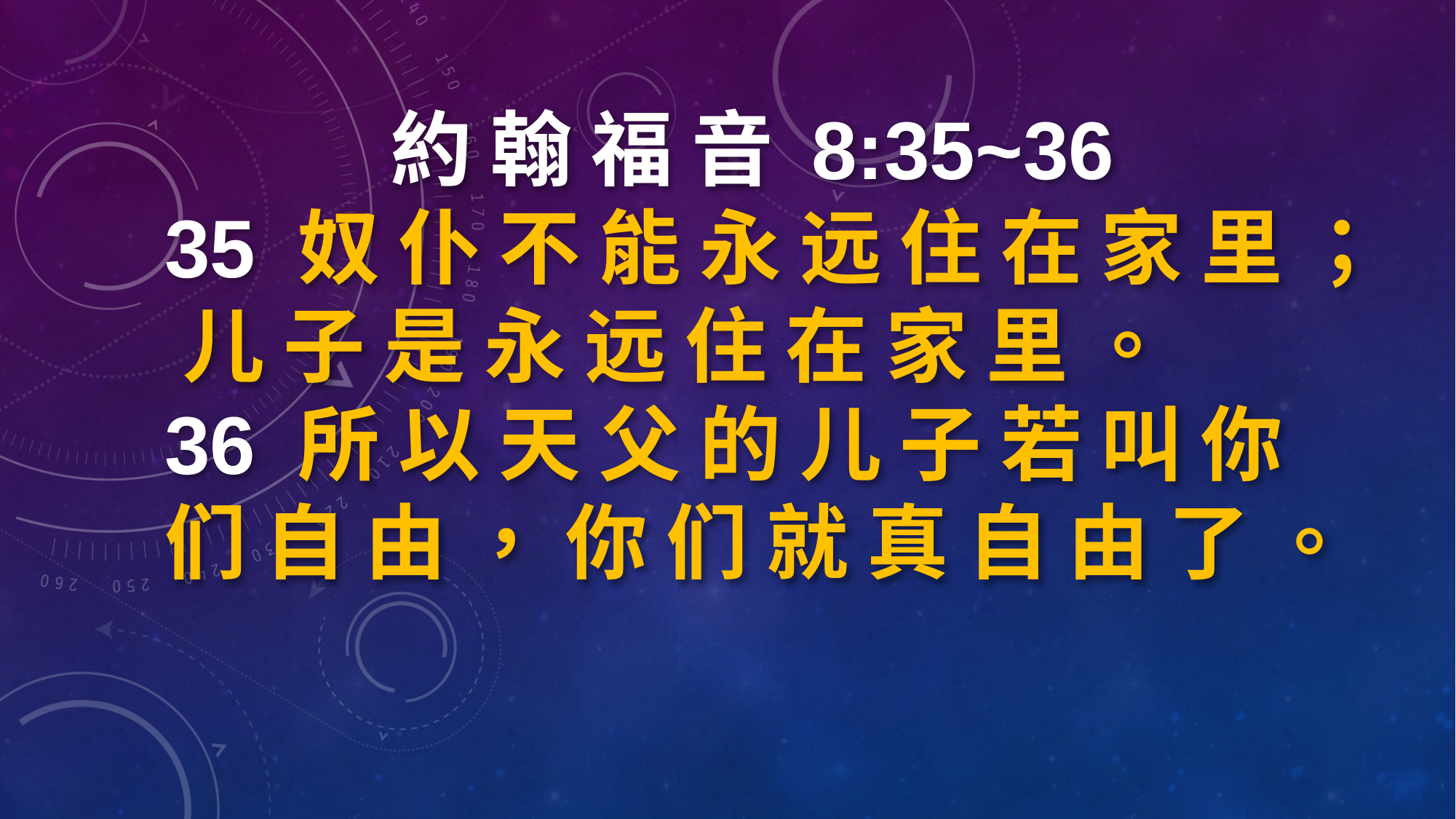

約 翰 福 音 8:35~36
35 奴 仆 不 能 永 远 住 在 家 里 ； 儿 子 是 永 远 住 在 家 里 。
36 所 以 天 父 的 儿 子 若 叫 你 们 自 由 ， 你 们 就 真 自 由 了 。